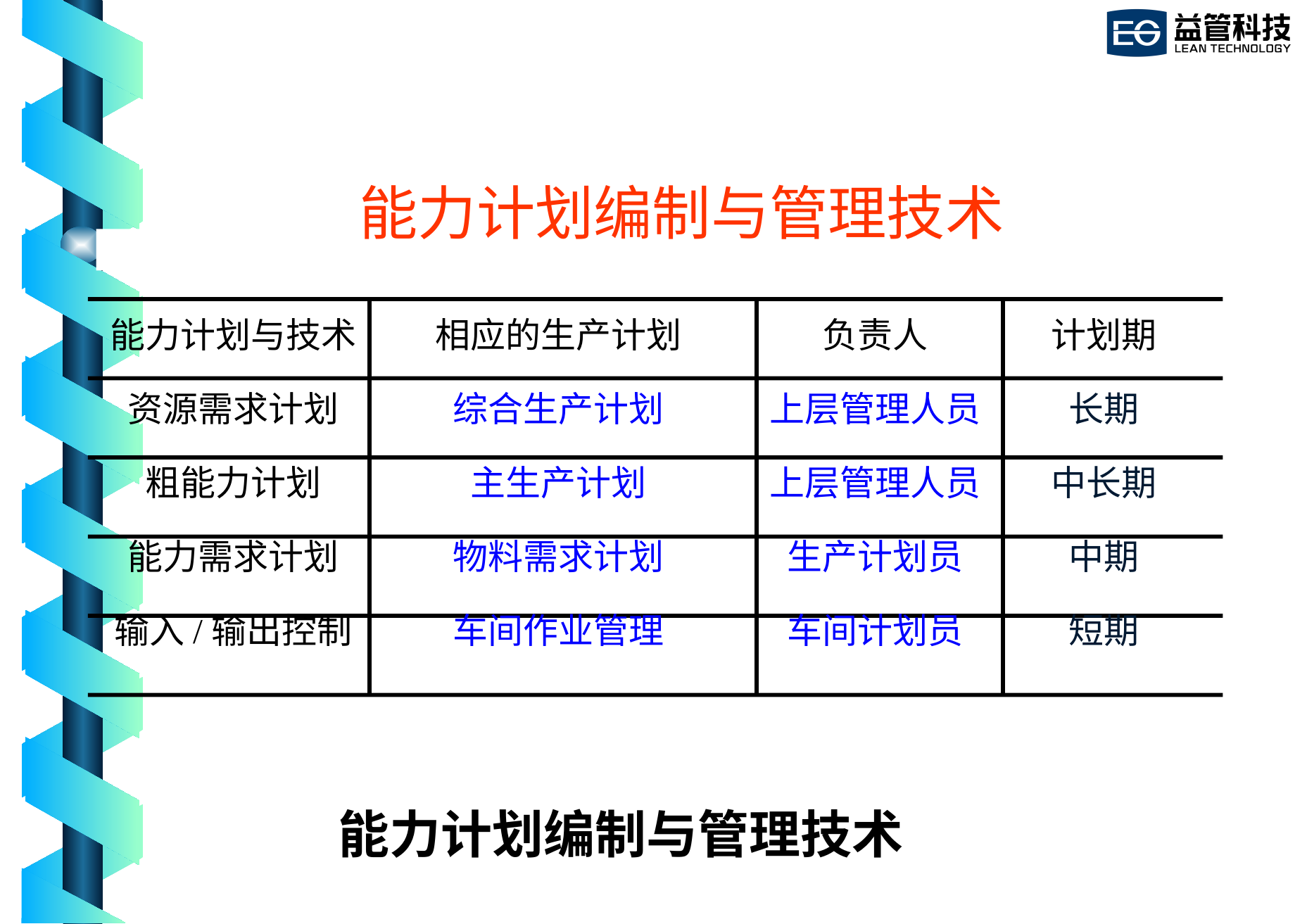

能力计划编制与管理技术

能力计划与技术
资源需求计划
粗能力计划
能力需求计划
输入/输出控制
相应的生产计划
综合生产计划
主生产计划
物料需求计划
车间作业管理
负责人
上层管理人员
上层管理人员
生产计划员
车间计划员
计划期
长期
中长期
中期
短期

# 能力计划编制与管理技术